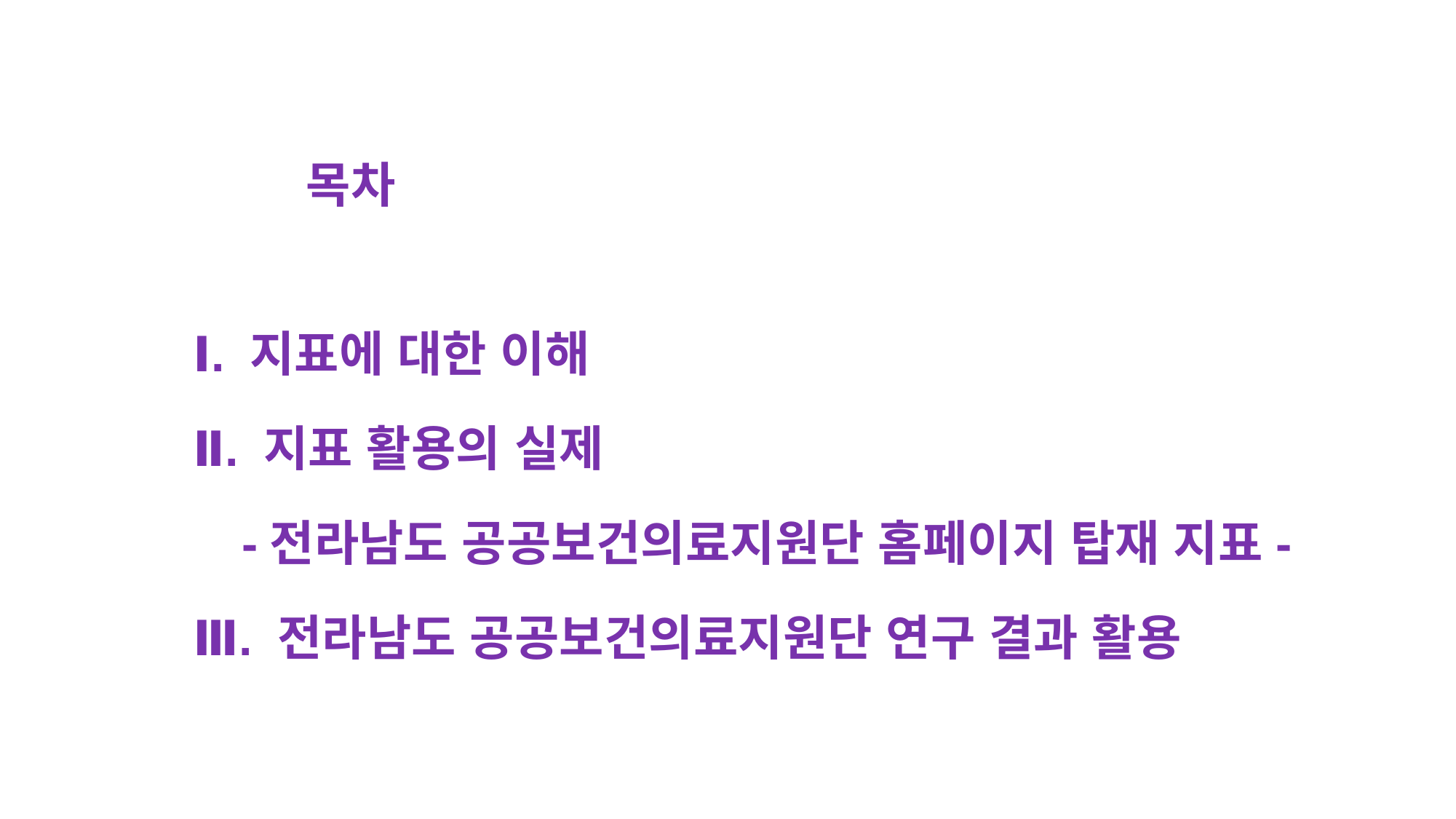

목차
Ⅰ. 지표에 대한 이해
Ⅱ. 지표 활용의 실제
-전라남도 공공보건의료지원단 홈페이지 탑재 지표-
Ⅲ. 전라남도 공공보건의료지원단 연구 결과 활용